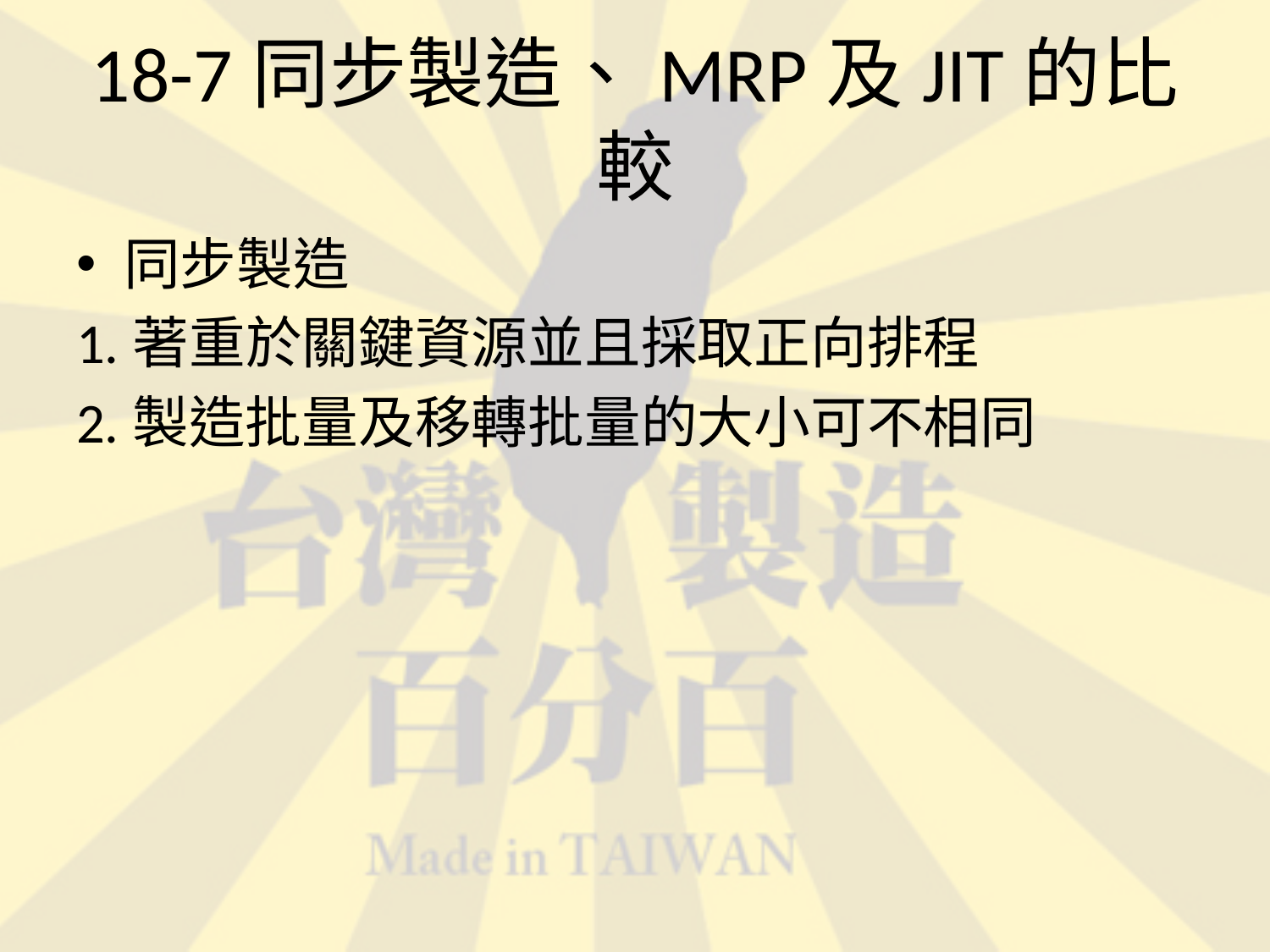

# 18-7同步製造、MRP及JIT的比較
同步製造
1.著重於關鍵資源並且採取正向排程
2.製造批量及移轉批量的大小可不相同